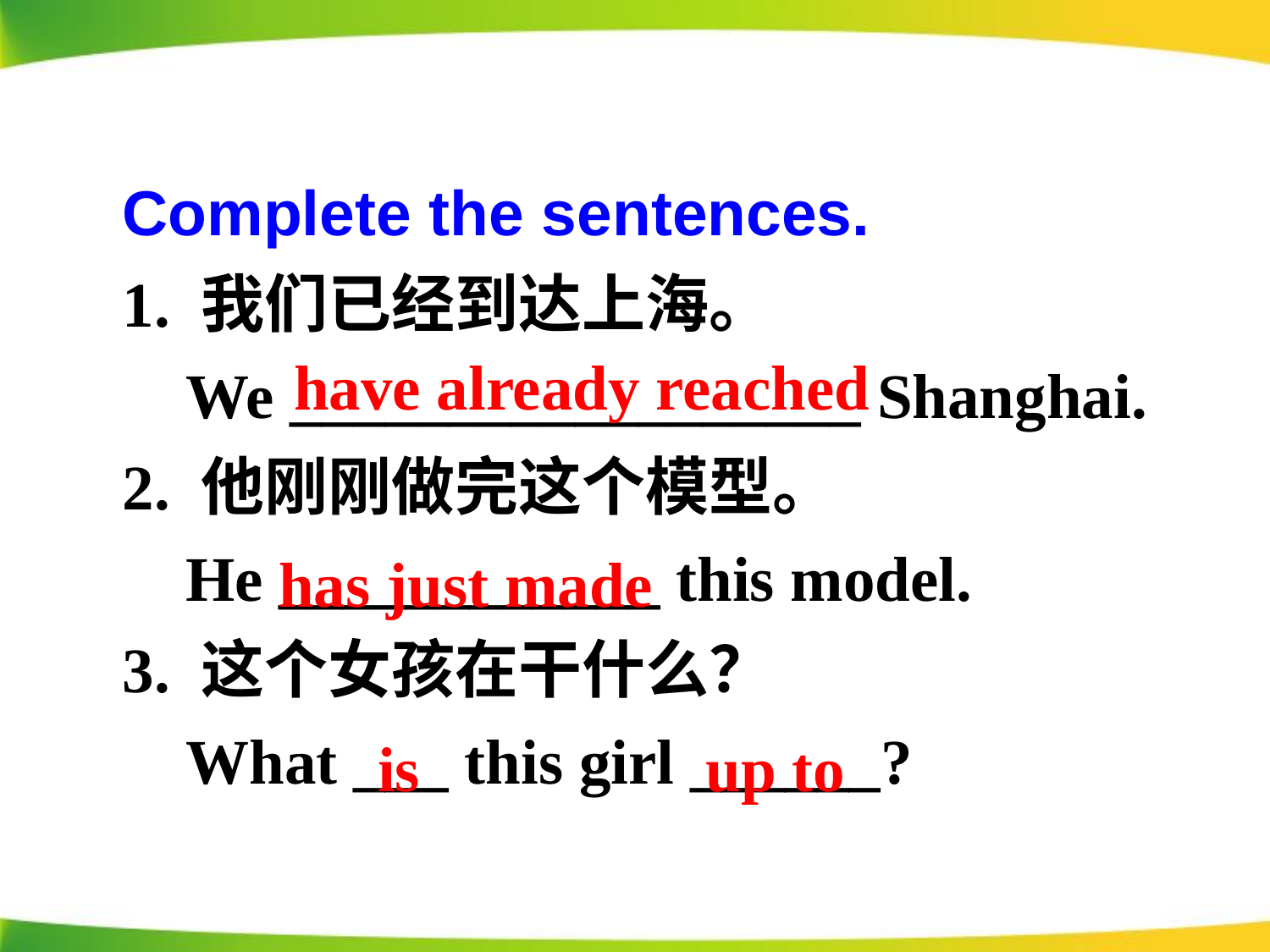

Complete the sentences.
1. 我们已经到达上海。
    We __________________ Shanghai.
2. 他刚刚做完这个模型。
    He ____________ this model.
3. 这个女孩在干什么？
    What ___ this girl ______?
have already reached
has just made
is                  up to